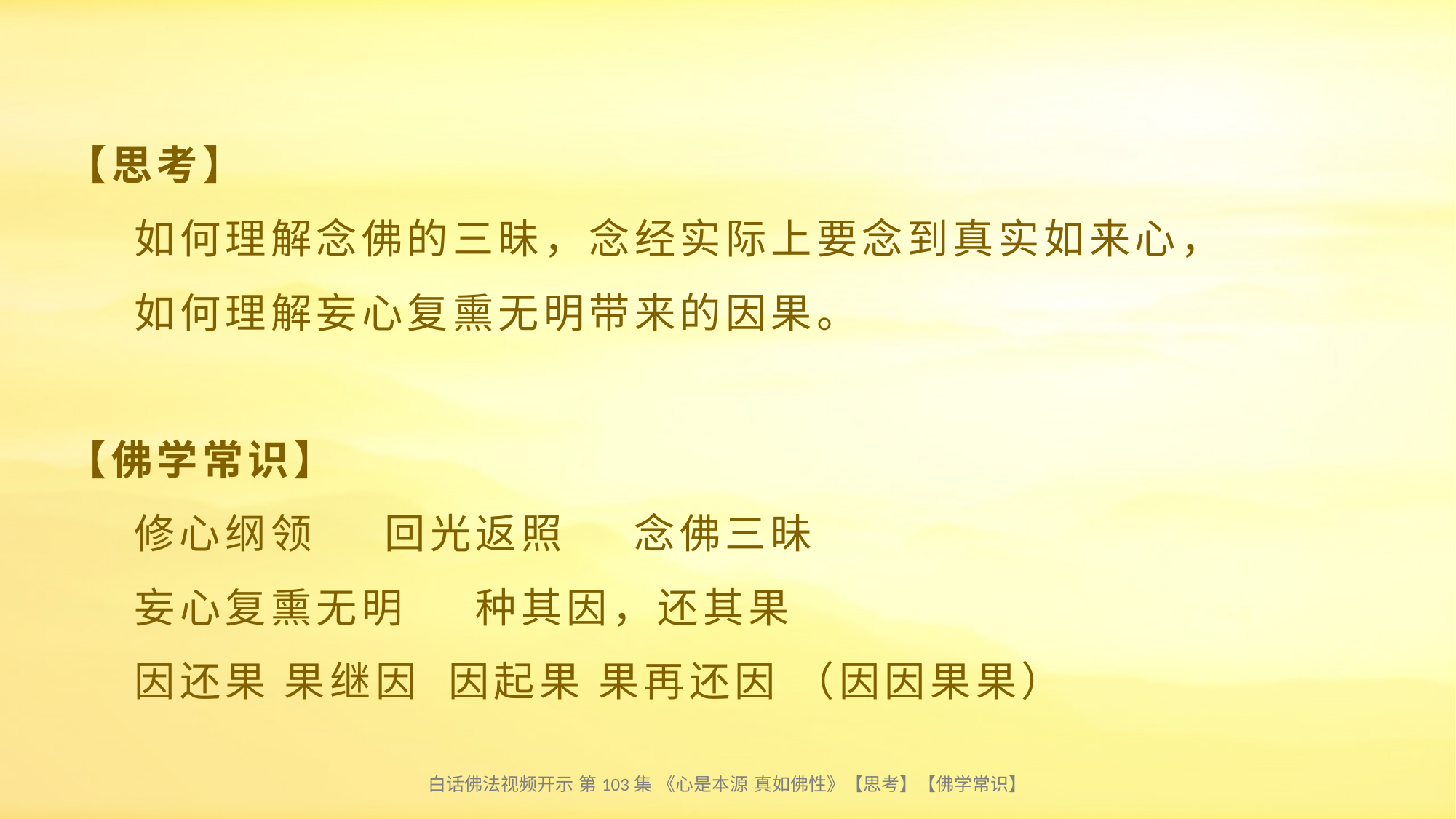

# 【思考】 如何理解念佛的三昧，念经实际上要念到真实如来心， 如何理解妄心复熏无明带来的因果。 【佛学常识】 修心纲领     回光返照     念佛三昧 妄心复熏无明     种其因，还其果 因还果 果继因  因起果 果再还因 （因因果果）
白话佛法视频开示 第103集 《心是本源 真如佛性》【思考】【佛学常识】